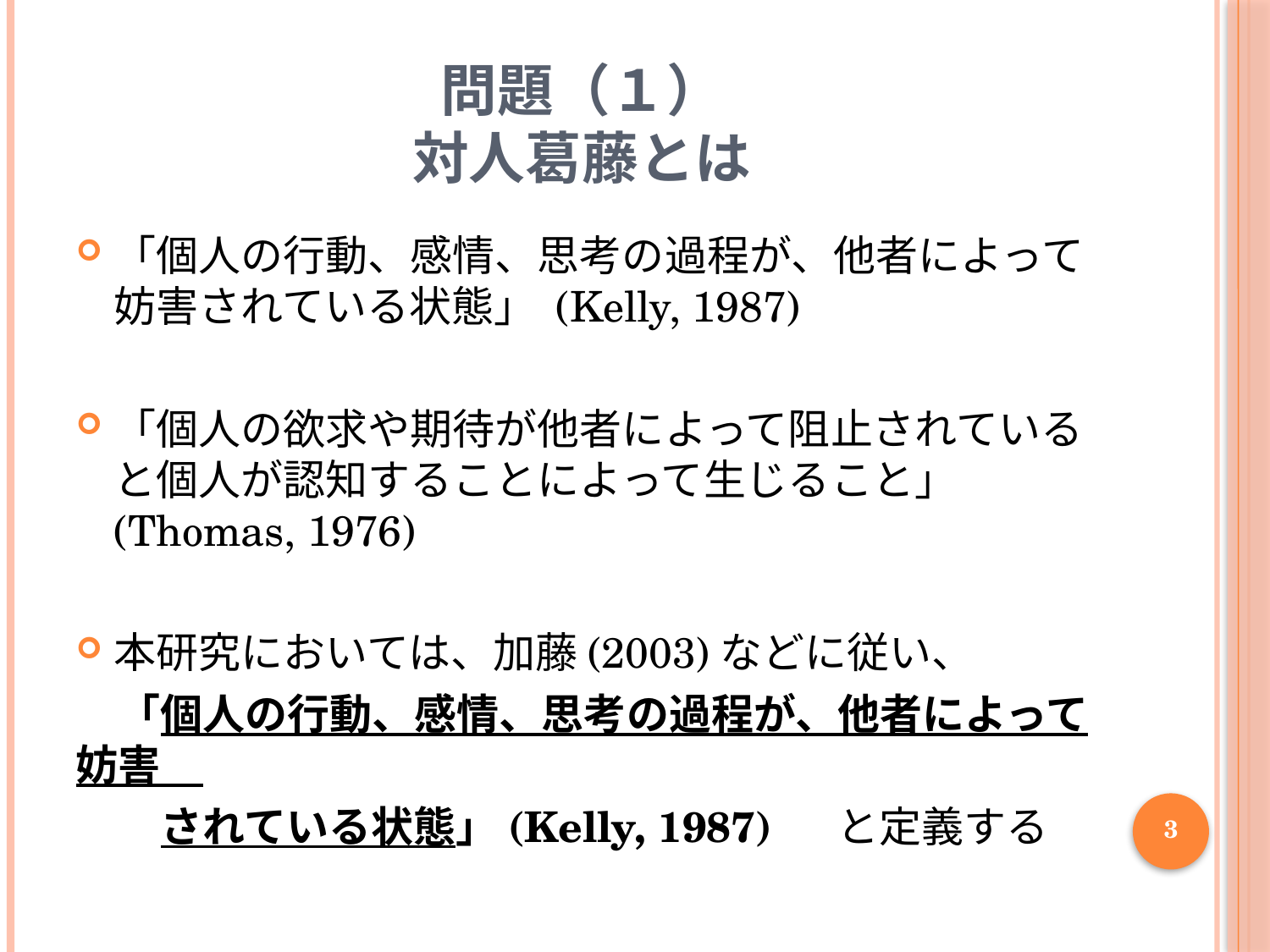

# 問題（１） 対人葛藤とは
「個人の行動、感情、思考の過程が、他者によって妨害されている状態」 (Kelly, 1987)

「個人の欲求や期待が他者によって阻止されていると個人が認知することによって生じること」 (Thomas, 1976)

本研究においては、加藤(2003)などに従い、
　「個人の行動、感情、思考の過程が、他者によって妨害
　　されている状態」(Kelly, 1987) 　と定義する
3